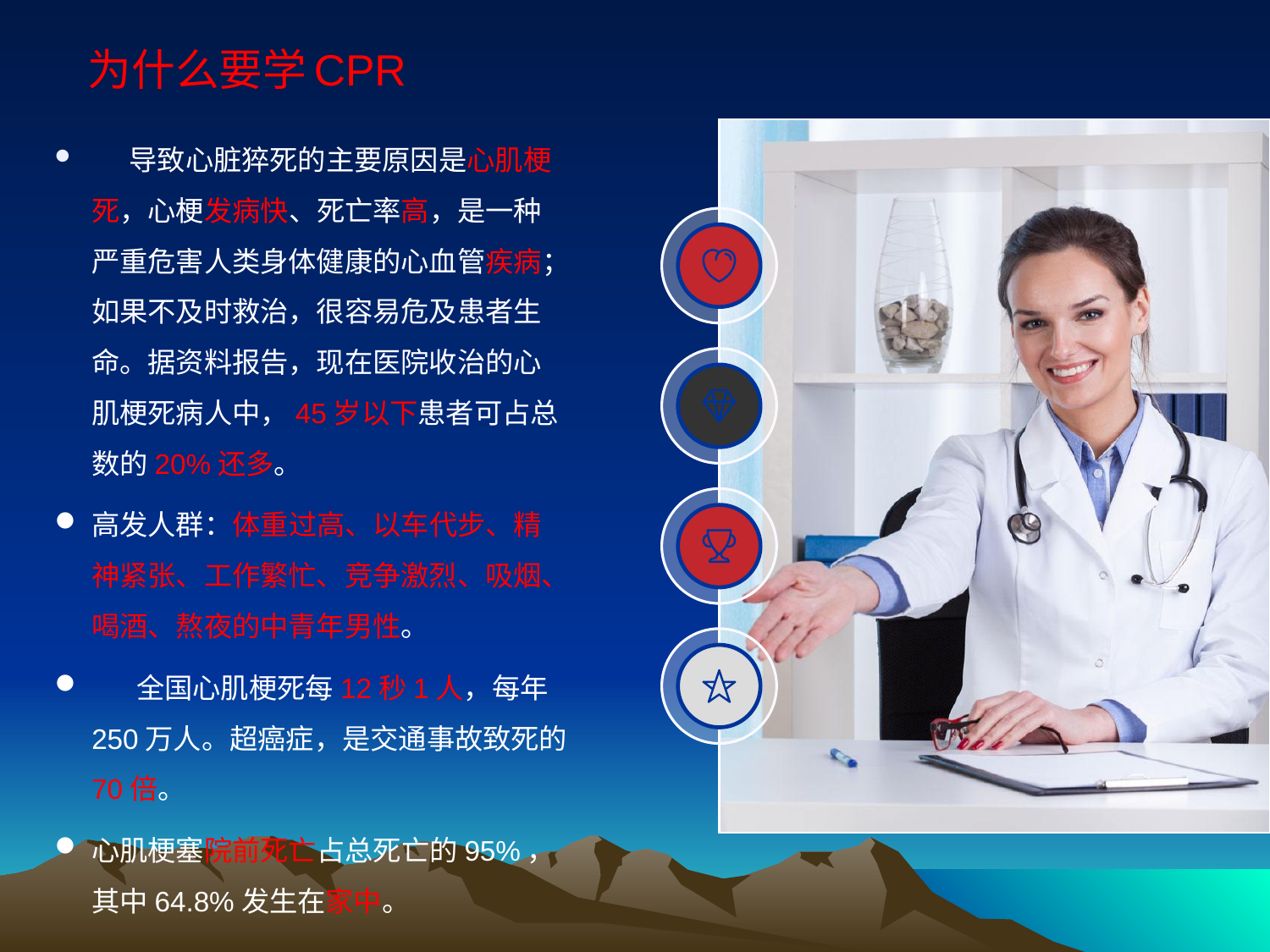

为什么要学CPR

       导致心脏猝死的主要原因是心肌梗死，心梗发病快、死亡率高，是一种严重危害人类身体健康的心血管疾病；如果不及时救治，很容易危及患者生命。据资料报告，现在医院收治的心肌梗死病人中，45岁以下患者可占总数的20%还多。
高发人群：体重过高、以车代步、精神紧张、工作繁忙、竞争激烈、吸烟、喝酒、熬夜的中青年男性。
      全国心肌梗死每12秒1人，每年250万人。超癌症，是交通事故致死的70倍。
心肌梗塞院前死亡占总死亡的95%，其中64.8%发生在家中。

10